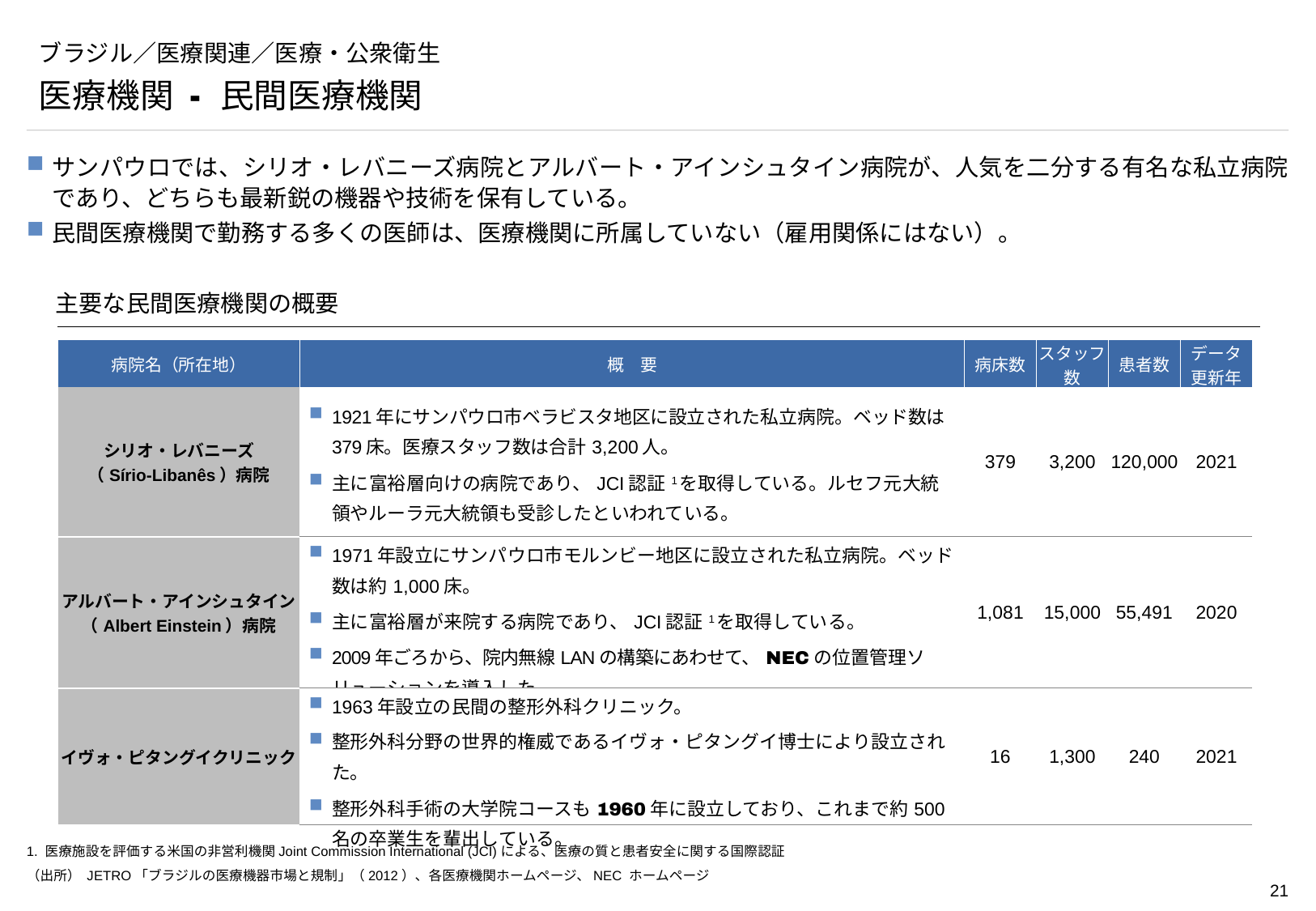

# ブラジル／医療関連／医療・公衆衛生
医療機関 - 民間医療機関
サンパウロでは、シリオ・レバニーズ病院とアルバート・アインシュタイン病院が、人気を二分する有名な私立病院であり、どちらも最新鋭の機器や技術を保有している。
民間医療機関で勤務する多くの医師は、医療機関に所属していない（雇用関係にはない）。
主要な民間医療機関の概要
| 病院名（所在地） | 概　要 | 病床数 | スタッフ数 | 患者数 | データ 更新年 |
| --- | --- | --- | --- | --- | --- |
| シリオ・レバニーズ （Sírio-Libanês）病院 | 1921年にサンパウロ市ベラビスタ地区に設立された私立病院。ベッド数は379床。医療スタッフ数は合計3,200人。 主に富裕層向けの病院であり、JCI認証1を取得している。ルセフ元大統領やルーラ元大統領も受診したといわれている。 | 379 | 3,200 | 120,000 | 2021 |
| アルバート・アインシュタイン（Albert Einstein）病院 | 1971年設立にサンパウロ市モルンビー地区に設立された私立病院。ベッド数は約1,000床。 主に富裕層が来院する病院であり、JCI認証1を取得している。 2009年ごろから、院内無線LANの構築にあわせて、NECの位置管理ソリューションを導入した。 | 1,081 | 15,000 | 55,491 | 2020 |
| イヴォ・ピタングイクリニック | 1963年設立の民間の整形外科クリニック。 整形外科分野の世界的権威であるイヴォ・ピタングイ博士により設立された。 整形外科手術の大学院コースも1960年に設立しており、これまで約500名の卒業生を輩出している。 | 16 | 1,300 | 240 | 2021 |
1. 医療施設を評価する米国の非営利機関Joint Commission International (JCI)による、医療の質と患者安全に関する国際認証
（出所） JETRO「ブラジルの医療機器市場と規制」（2012）、各医療機関ホームページ、NEC ホームページ